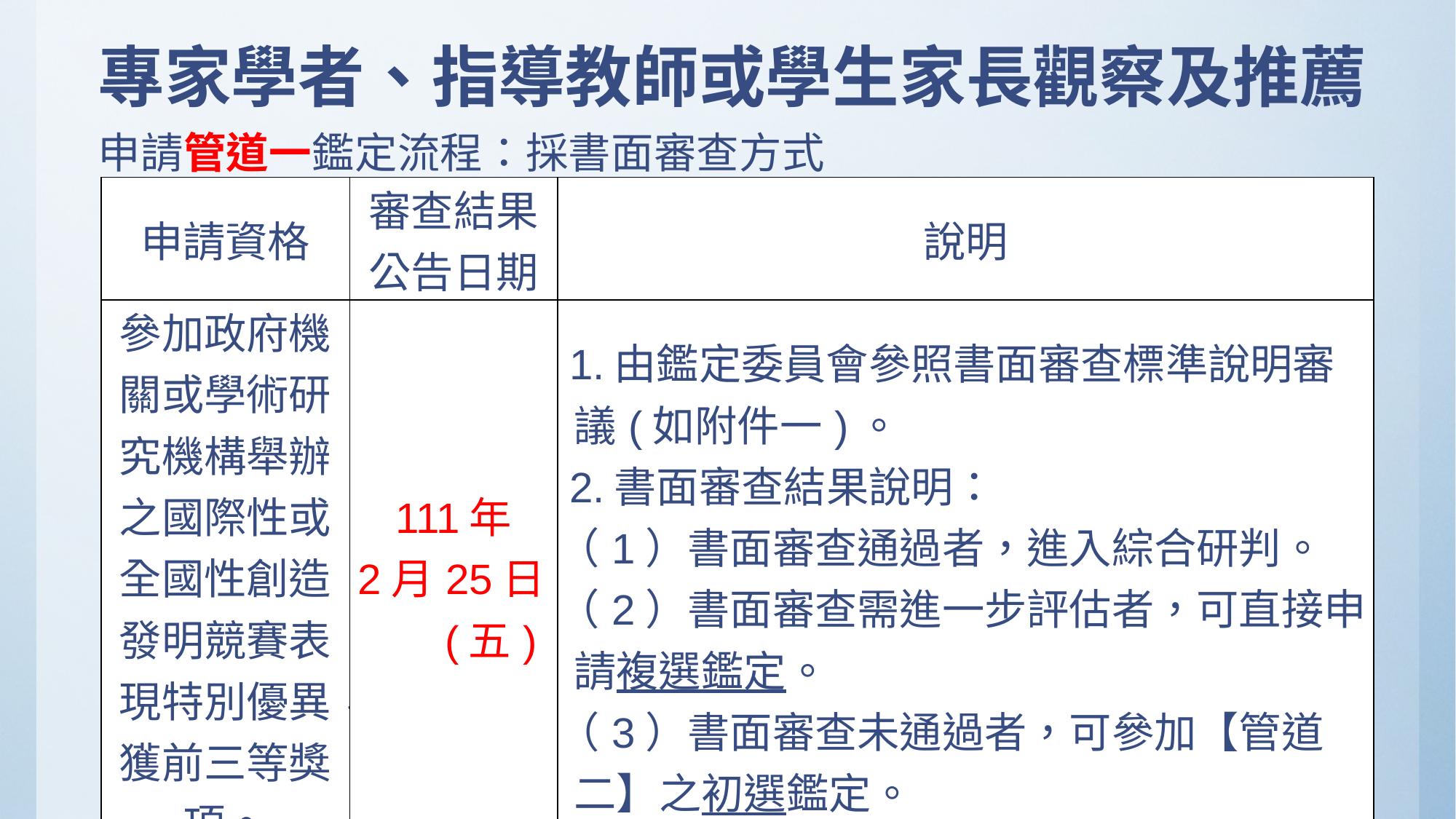

# 專家學者、指導教師或學生家長觀察及推薦
申請管道一鑑定流程：採書面審查方式

| 申請資格 | 審查結果公告日期 | 說明 |
| --- | --- | --- |
| 參加政府機關或學術研究機構舉辦之國際性或全國性創造發明競賽表現特別優異，獲前三等獎項。 | 111年 2月25日(五) | 1.由鑑定委員會參照書面審查標準說明審議(如附件一)。 2.書面審查結果說明： （1）書面審查通過者，進入綜合研判。 （2）書面審查需進一步評估者，可直接申請複選鑑定。 （3）書面審查未通過者，可參加【管道二】之初選鑑定。 |